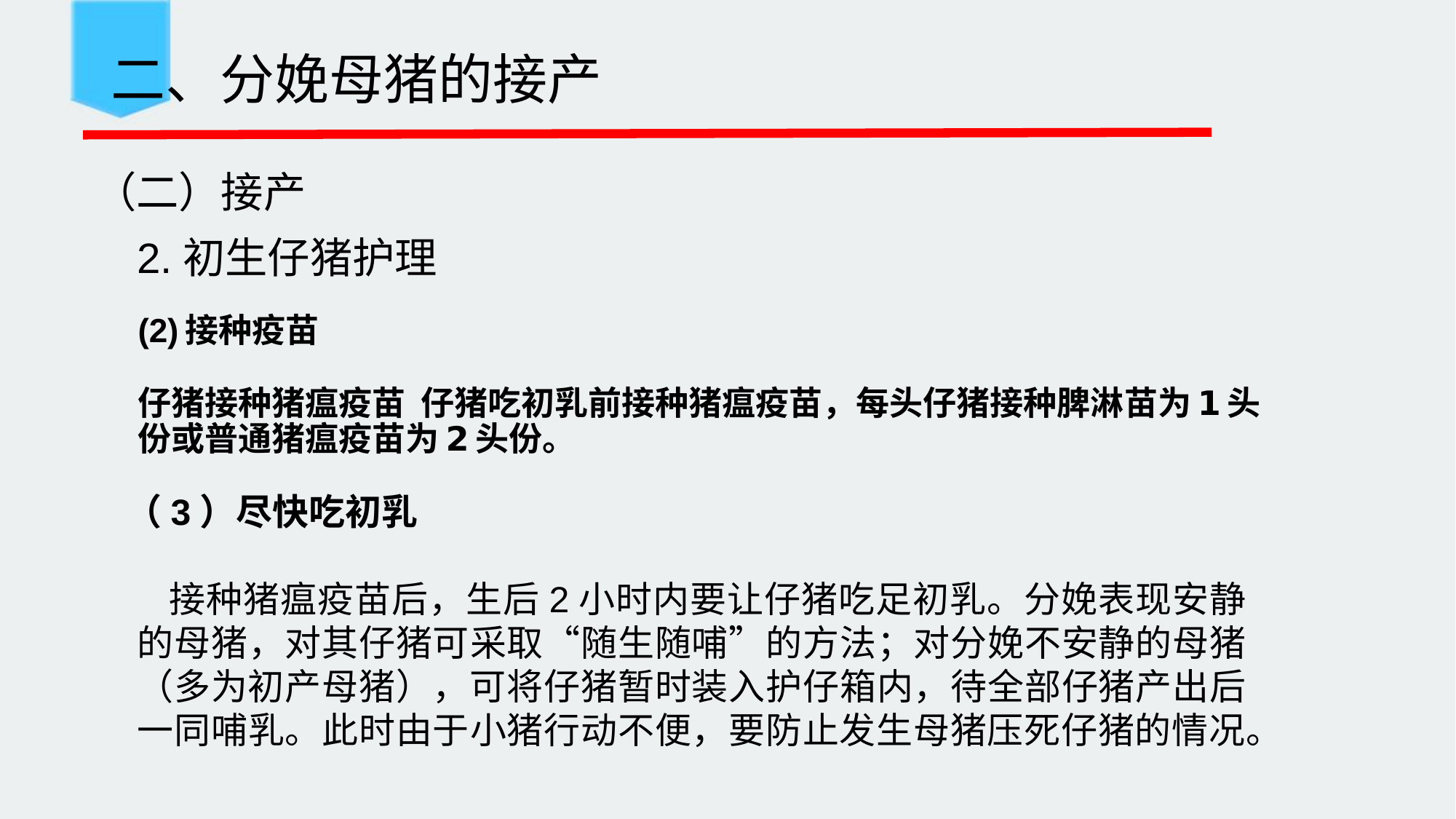

二、分娩母猪的接产
（二）接产
2.初生仔猪护理
# (2)接种疫苗 仔猪接种猪瘟疫苗  仔猪吃初乳前接种猪瘟疫苗，每头仔猪接种脾淋苗为1头份或普通猪瘟疫苗为2头份。
（3）尽快吃初乳
接种猪瘟疫苗后，生后2小时内要让仔猪吃足初乳。分娩表现安静的母猪，对其仔猪可采取“随生随哺”的方法；对分娩不安静的母猪（多为初产母猪），可将仔猪暂时装入护仔箱内，待全部仔猪产出后一同哺乳。此时由于小猪行动不便，要防止发生母猪压死仔猪的情况。